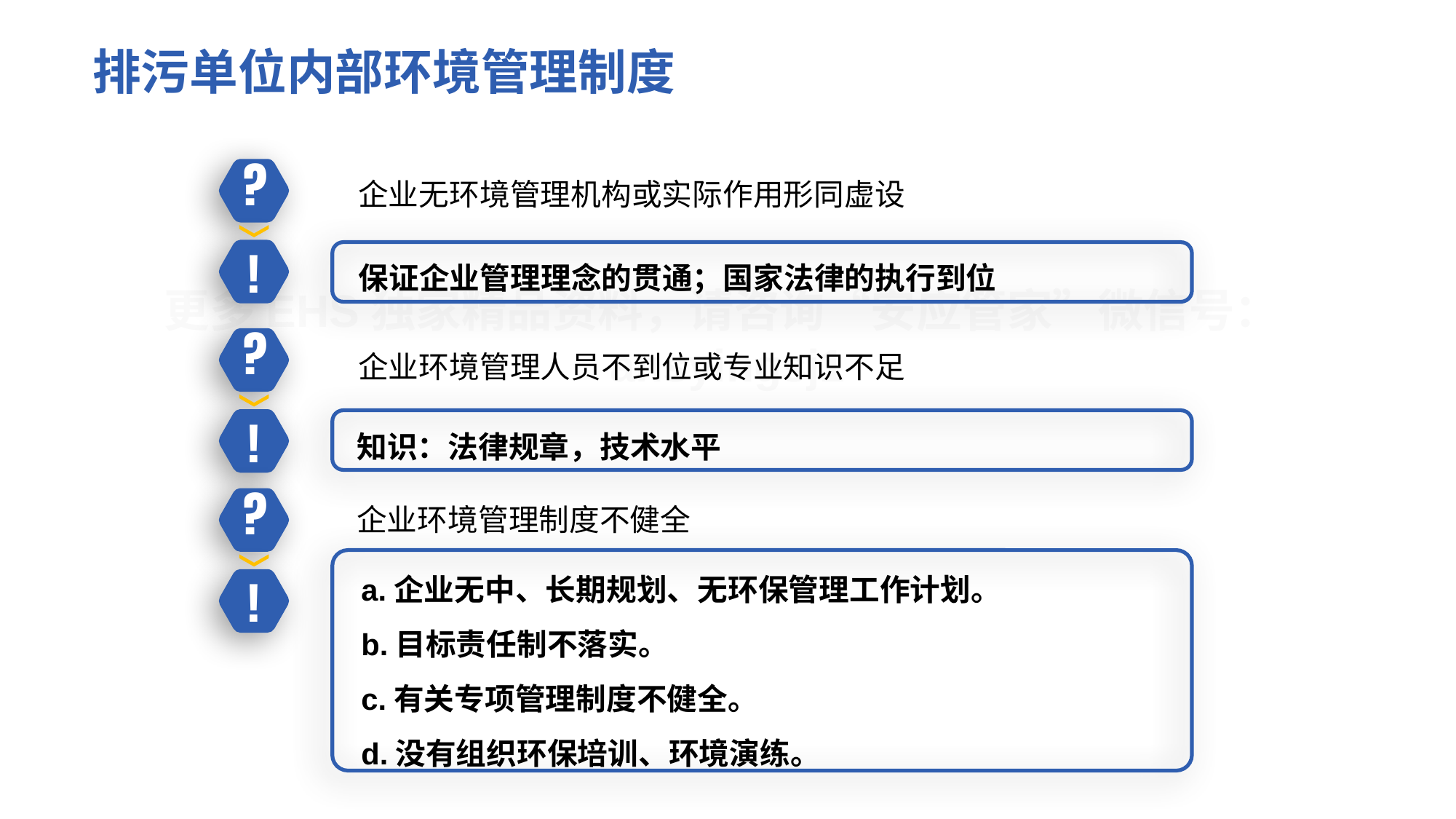

排污单位内部环境管理制度
?

企业无环境管理机构或实际作用形同虚设

!

保证企业管理理念的贯通；国家法律的执行到位
?

企业环境管理人员不到位或专业知识不足

!

知识：法律规章，技术水平
?
企业环境管理制度不健全

a.企业无中、长期规划、无环保管理工作计划。
b.目标责任制不落实。
c.有关专项管理制度不健全。
d.没有组织环保培训、环境演练。

!